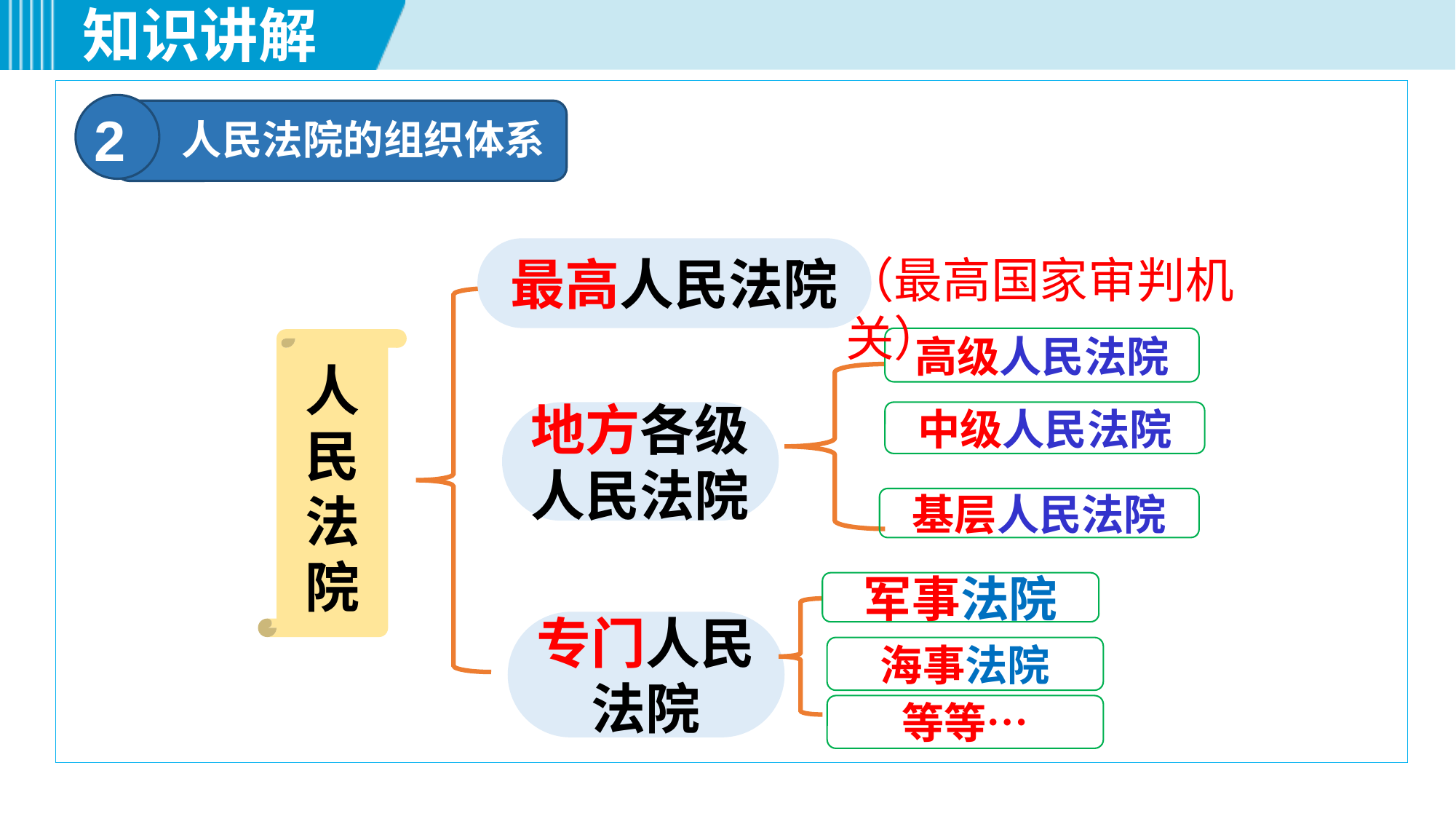

2

人民法院的组织体系
最高人民法院
（最高国家审判机关）

高级人民法院
人民法院

地方各级人民法院
中级人民法院
基层人民法院
军事法院

专门人民法院
等等…
海事法院